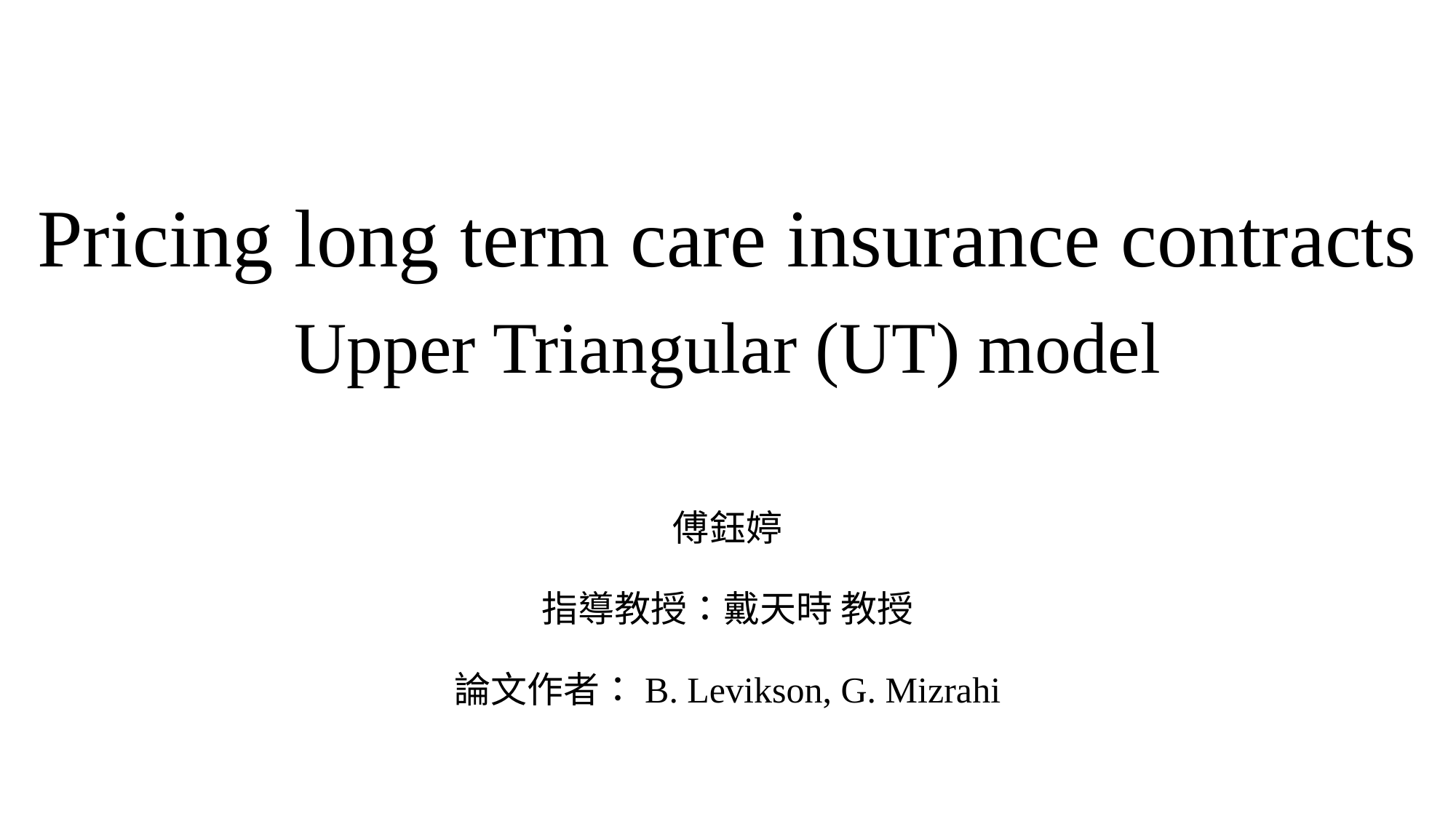

# Pricing long term care insurance contracts Upper Triangular (UT) model
傅鈺婷
指導教授：戴天時 教授
論文作者：B. Levikson, G. Mizrahi